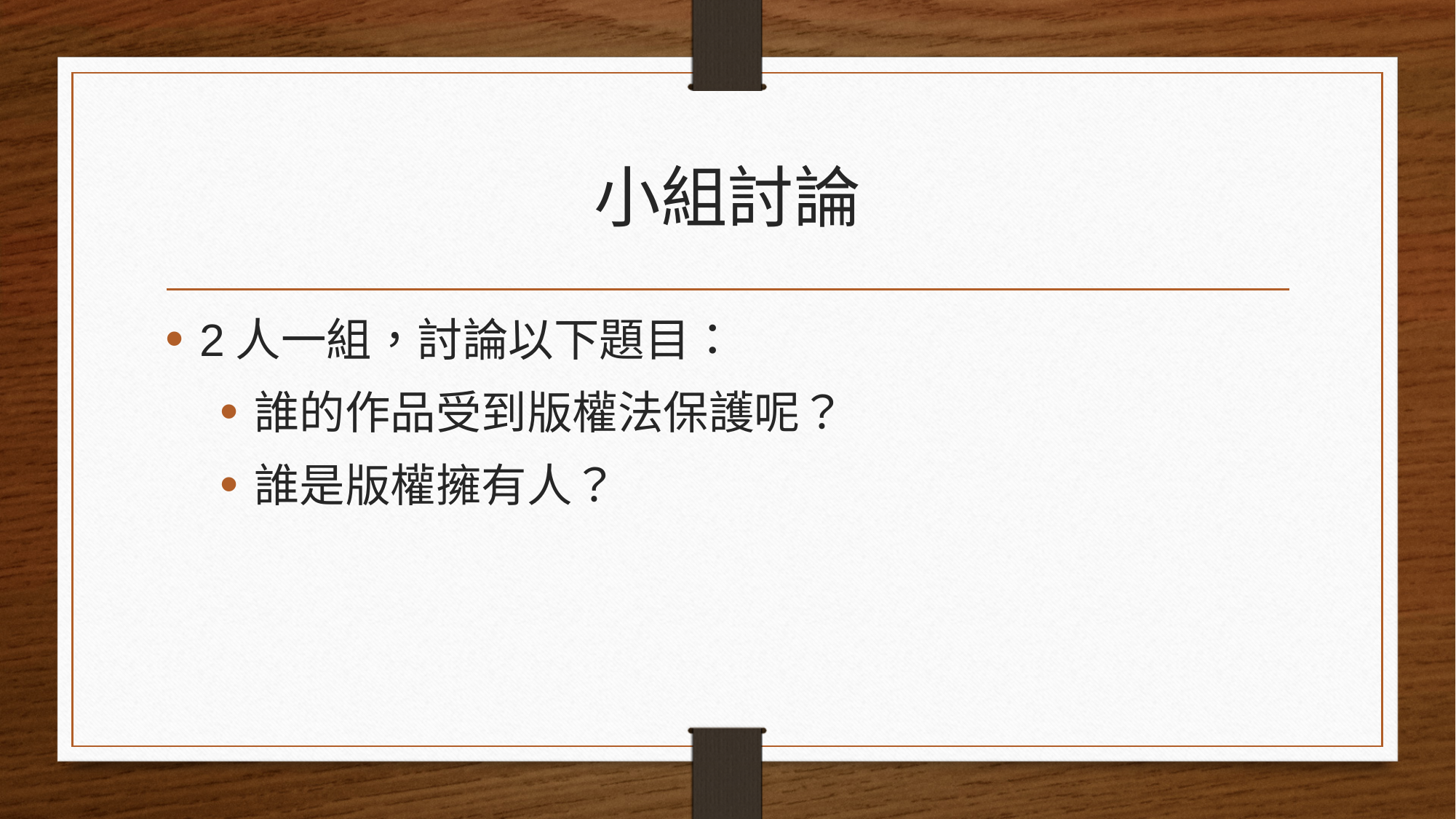

# 小組討論
2人一組，討論以下題目：
誰的作品受到版權法保護呢？
誰是版權擁有人？